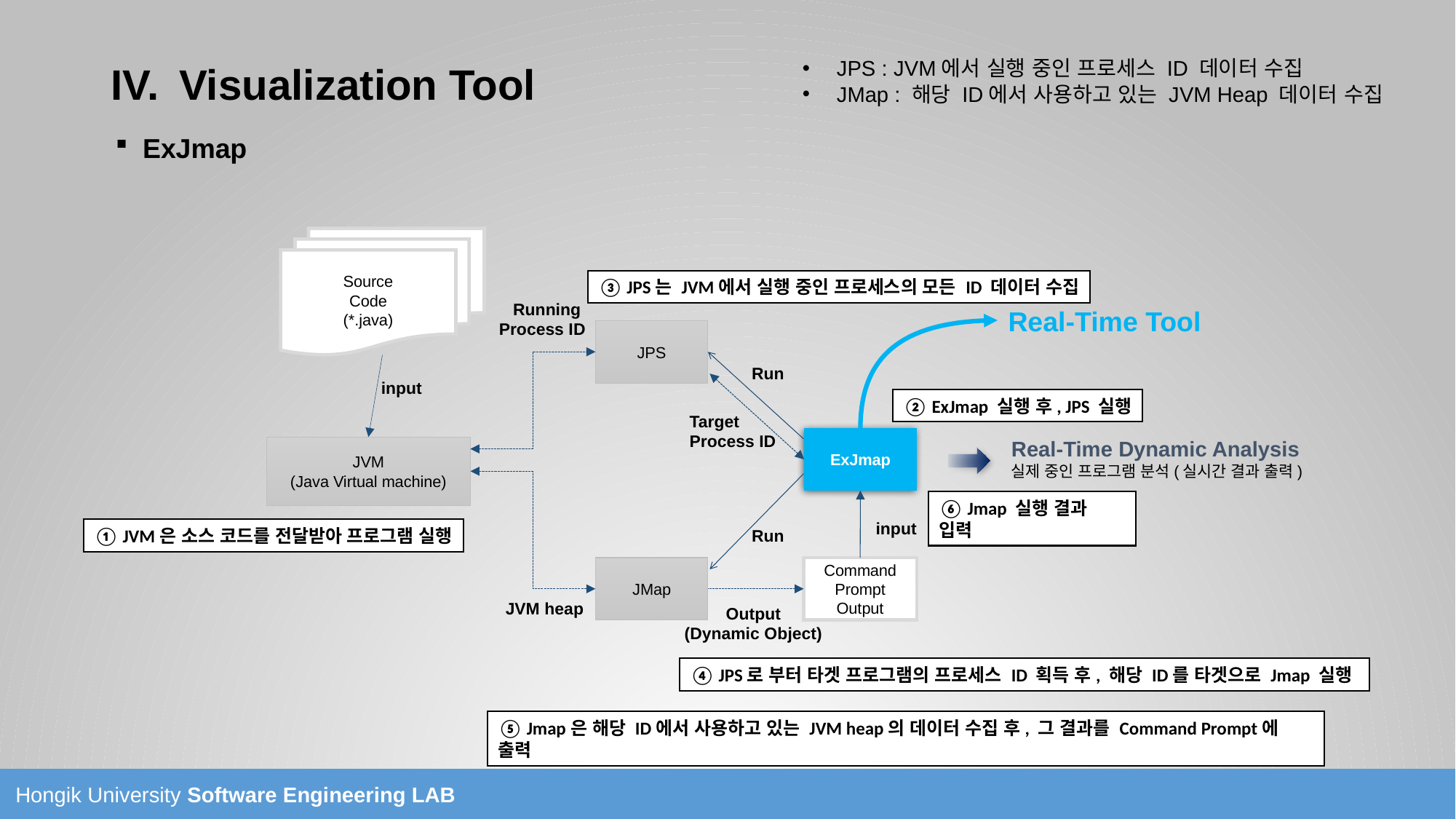

# Visualization Tool
JPS : JVM에서 실행 중인 프로세스 ID 데이터 수집
JMap : 해당 ID에서 사용하고 있는 JVM Heap 데이터 수집
ExJmap
Source
Code
(*.java)
③ JPS는 JVM에서 실행 중인 프로세스의 모든 ID 데이터 수집
Running
Process ID
Real-Time Tool
JPS
Run
input
② ExJmap 실행 후, JPS 실행
Target
Process ID
ExJmap
Real-Time Dynamic Analysis
실제 중인 프로그램 분석(실시간 결과 출력)
JVM
(Java Virtual machine)

⑥ Jmap 실행 결과 입력
input
① JVM은 소스 코드를 전달받아 프로그램 실행
Run
JMap
Command Prompt Output
JVM heap
Output
(Dynamic Object)
④ JPS로 부터 타겟 프로그램의 프로세스 ID 획득 후, 해당 ID를 타겟으로 Jmap 실행
⑤ Jmap은 해당 ID에서 사용하고 있는 JVM heap의 데이터 수집 후, 그 결과를 Command Prompt에 출력